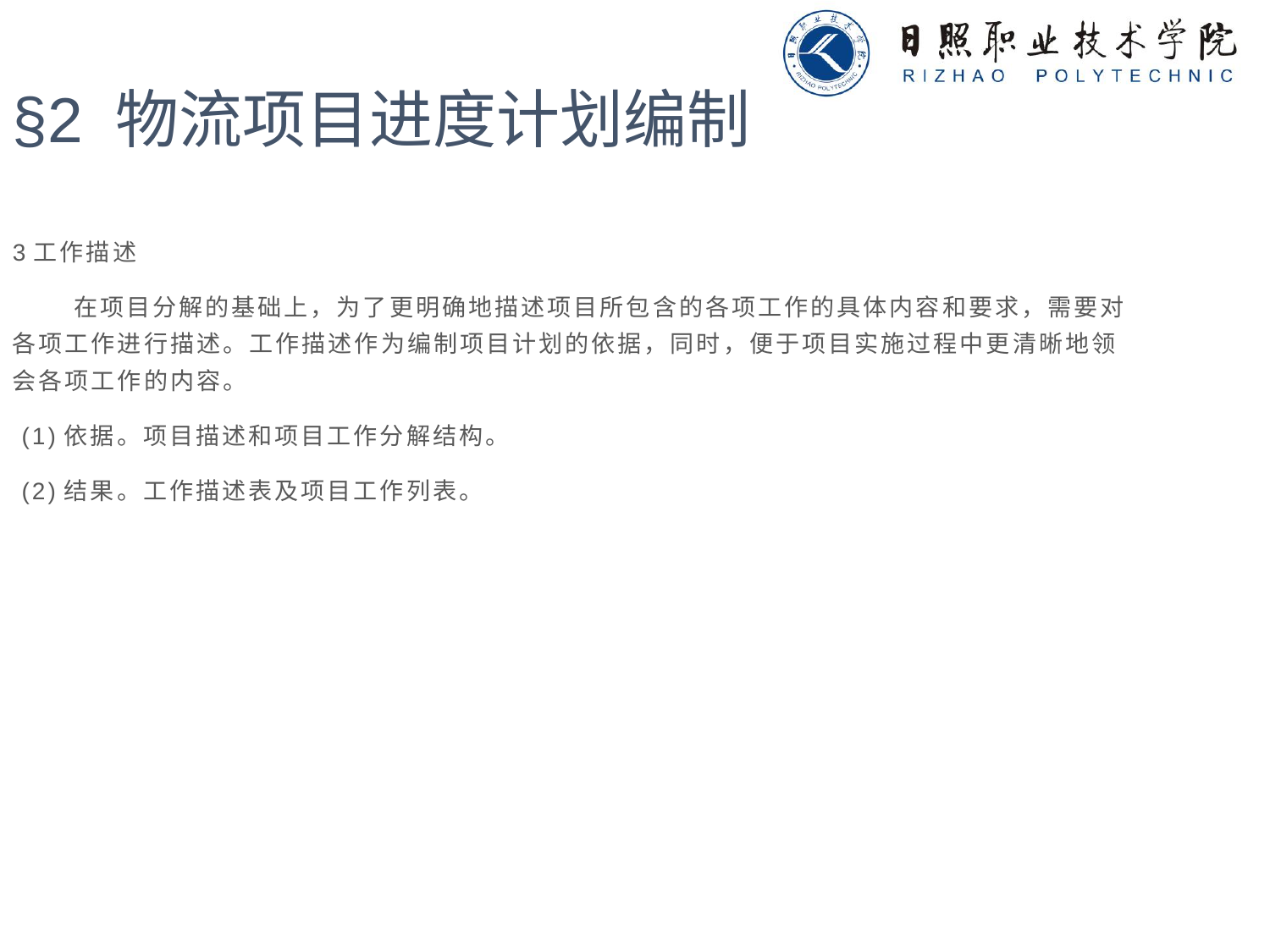

§2 物流项目进度计划编制
3工作描述
       在项目分解的基础上，为了更明确地描述项目所包含的各项工作的具体内容和要求，需要对各项工作进行描述。工作描述作为编制项目计划的依据，同时，便于项目实施过程中更清晰地领会各项工作的内容。
 (1)依据。项目描述和项目工作分解结构。
 (2)结果。工作描述表及项目工作列表。